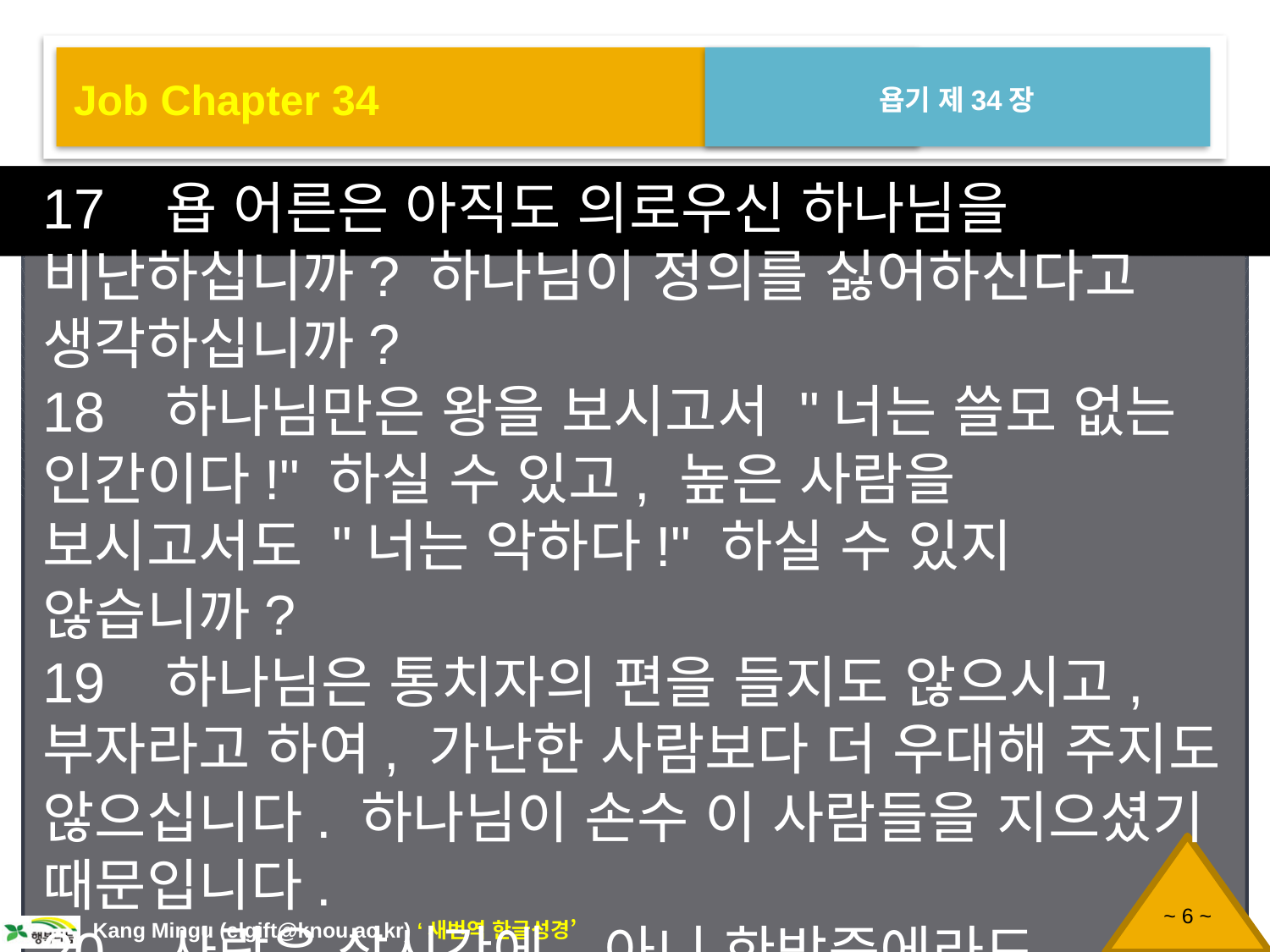

Job Chapter 34
욥기 제34장
17   욥 어른은 아직도 의로우신 하나님을 비난하십니까? 하나님이 정의를 싫어하신다고 생각하십니까?
18   하나님만은 왕을 보시고서 "너는 쓸모 없는 인간이다!" 하실 수 있고, 높은 사람을 보시고서도 "너는 악하다!" 하실 수 있지 않습니까?
19   하나님은 통치자의 편을 들지도 않으시고, 부자라고 하여, 가난한 사람보다 더 우대해 주지도 않으십니다. 하나님이 손수 이 사람들을 지으셨기 때문입니다.
20   사람은 삽시간에, 아니 한밤중에라도